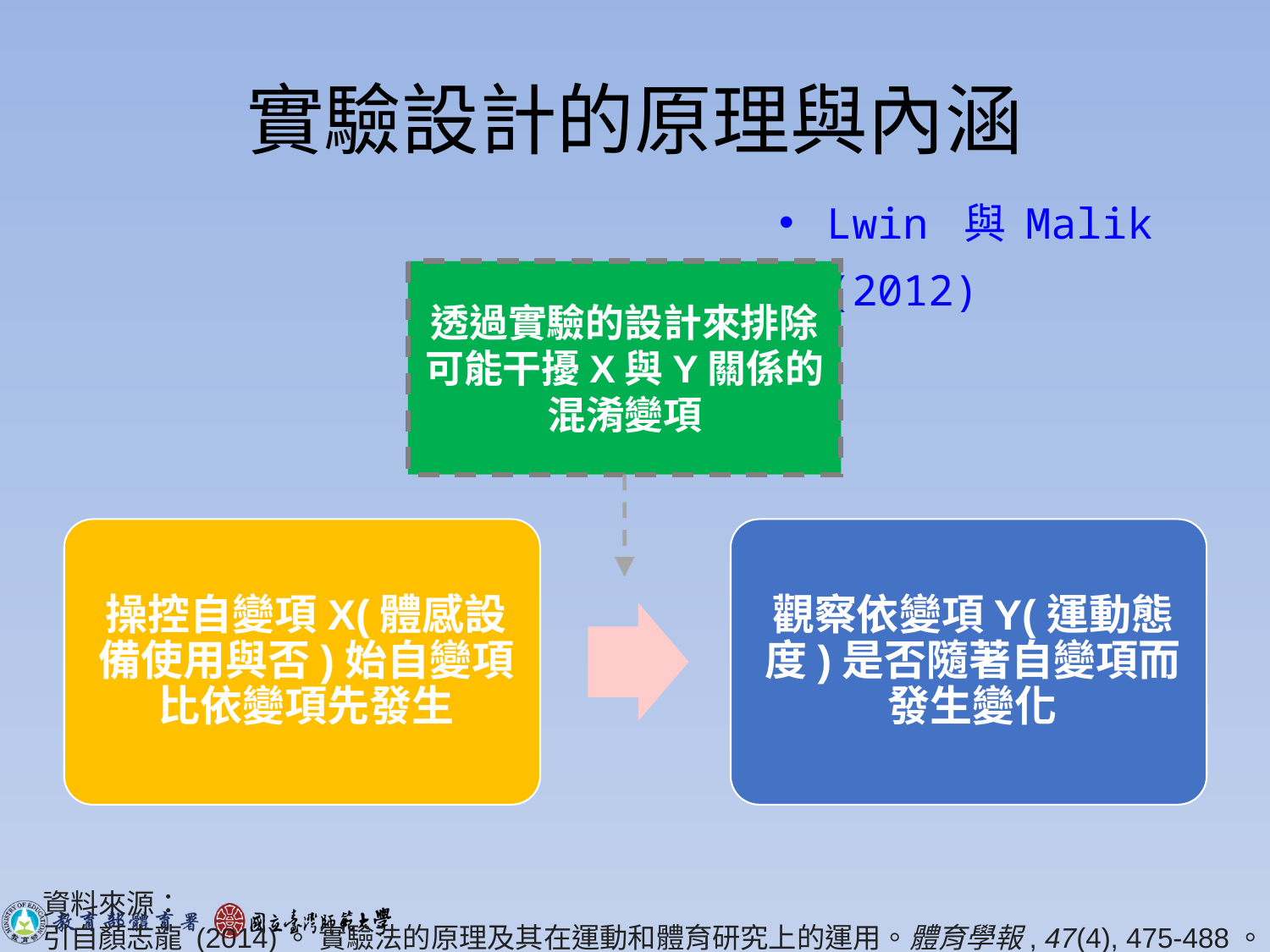

# 實驗設計的原理與內涵
Lwin 與 Malik (2012)
透過實驗的設計來排除可能干擾X與Y關係的混淆變項
操控自變項X(體感設備使用與否)始自變項比依變項先發生

觀察依變項Y(運動態度)是否隨著自變項而發生變化
資料來源：
引自顏志龍 (2014)。 實驗法的原理及其在運動和體育研究上的運用。體育學報, 47(4), 475-488。